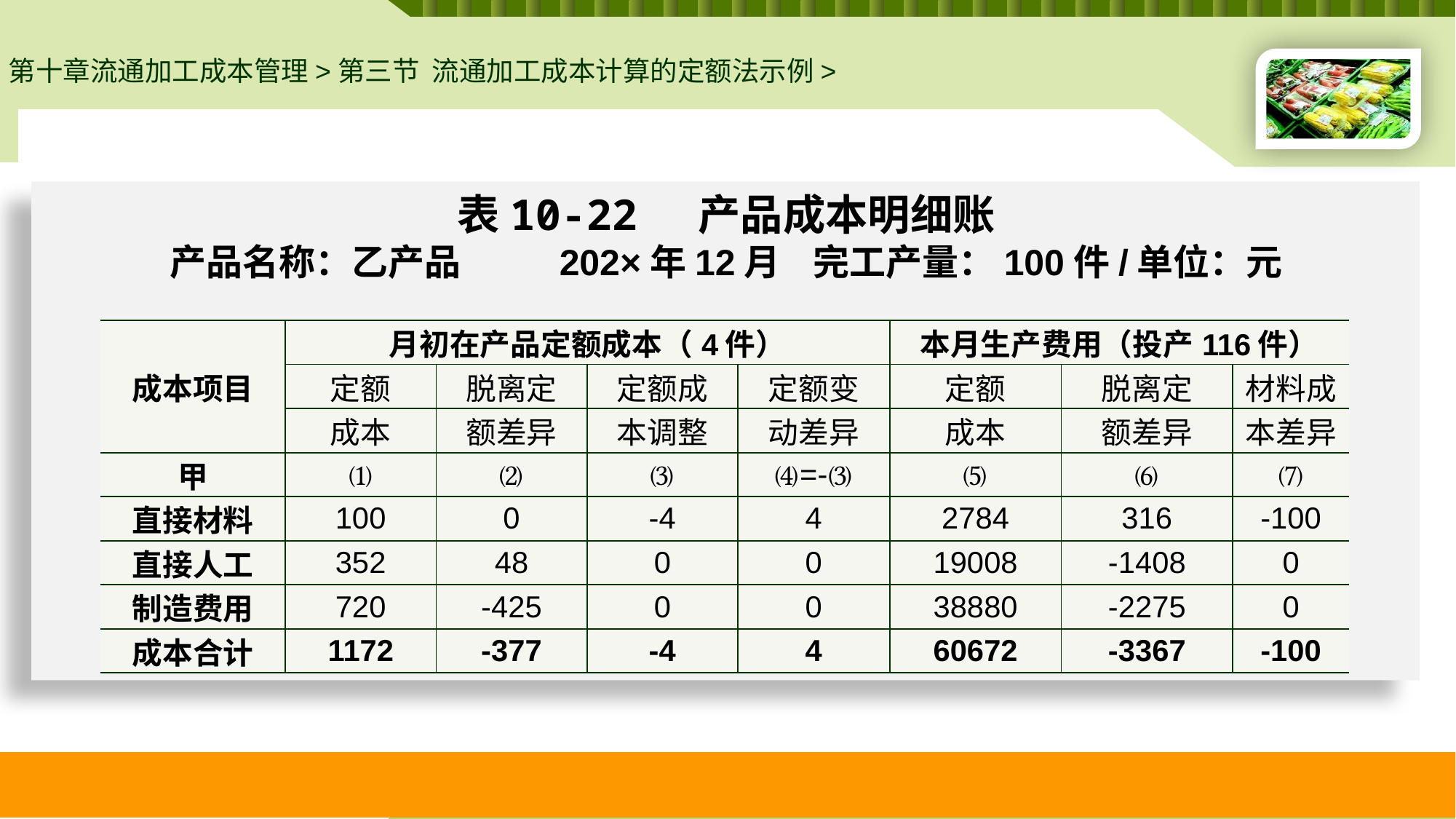

第十章流通加工成本管理>第三节  流通加工成本计算的定额法示例>
# 表10-22  产品成本明细账 产品名称：乙产品           202×年12月    完工产量：100件/单位：元

| 成本项目 | 月初在产品定额成本（4件） |  |  |  | 本月生产费用（投产116件） |  |  |
| --- | --- | --- | --- | --- | --- | --- | --- |
|  | 定额 | 脱离定 | 定额成 | 定额变 | 定额 | 脱离定 | 材料成 |
|  | 成本 | 额差异 | 本调整 | 动差异 | 成本 | 额差异 | 本差异 |
| 甲 | ⑴ | ⑵ | ⑶ | ⑷=-⑶ | ⑸ | ⑹ | ⑺ |
| 直接材料 | 100 | 0 | -4 | 4 | 2784 | 316 | -100 |
| 直接人工 | 352 | 48 | 0 | 0 | 19008 | -1408 | 0 |
| 制造费用 | 720 | -425 | 0 | 0 | 38880 | -2275 | 0 |
| 成本合计 | 1172 | -377 | -4 | 4 | 60672 | -3367 | -100 |